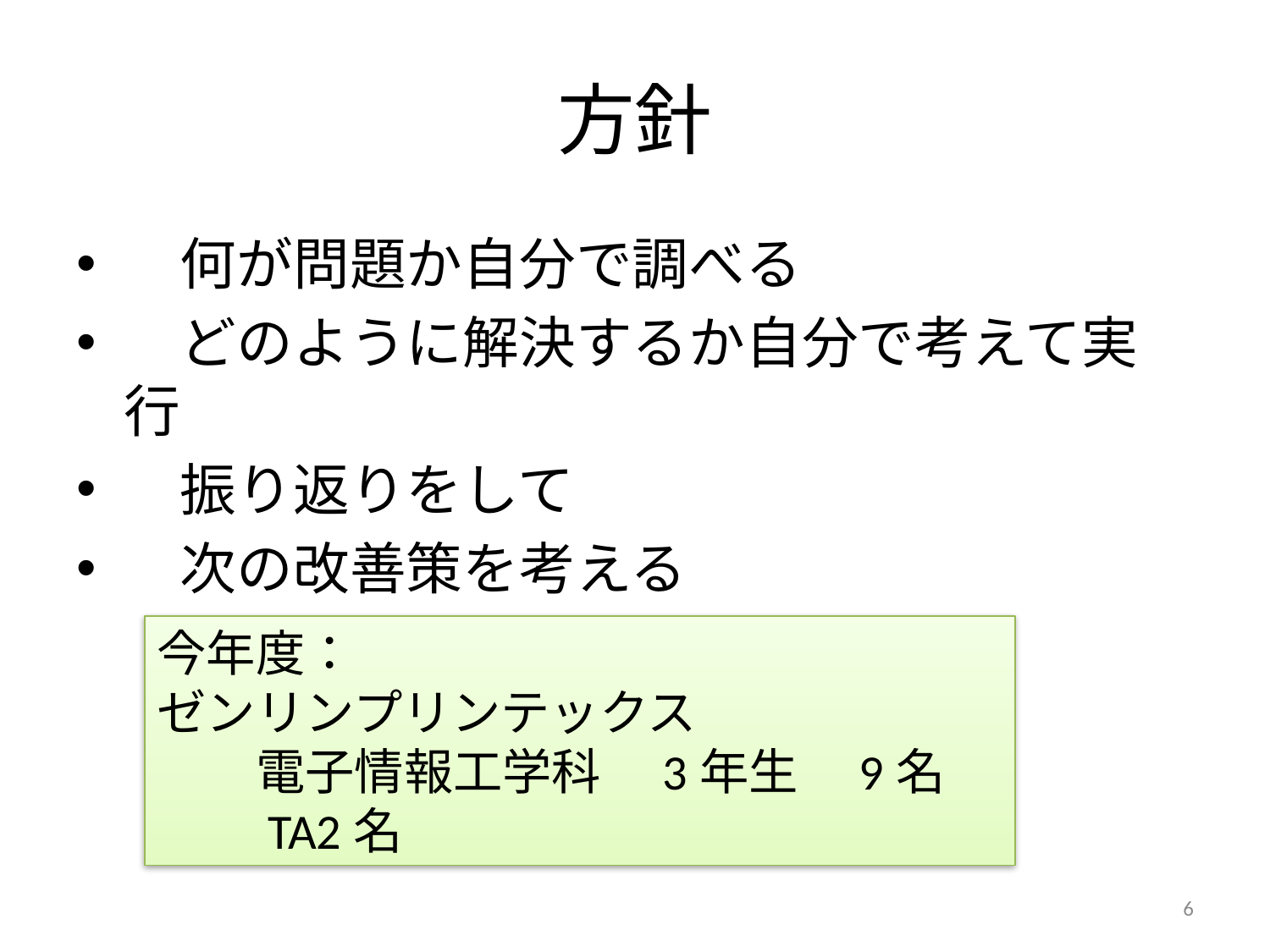

# 方針
　何が問題か自分で調べる
　どのように解決するか自分で考えて実行
　振り返りをして
　次の改善策を考える

今年度：
ゼンリンプリンテックス
　　電子情報工学科　3年生　9名
　　TA2名
6